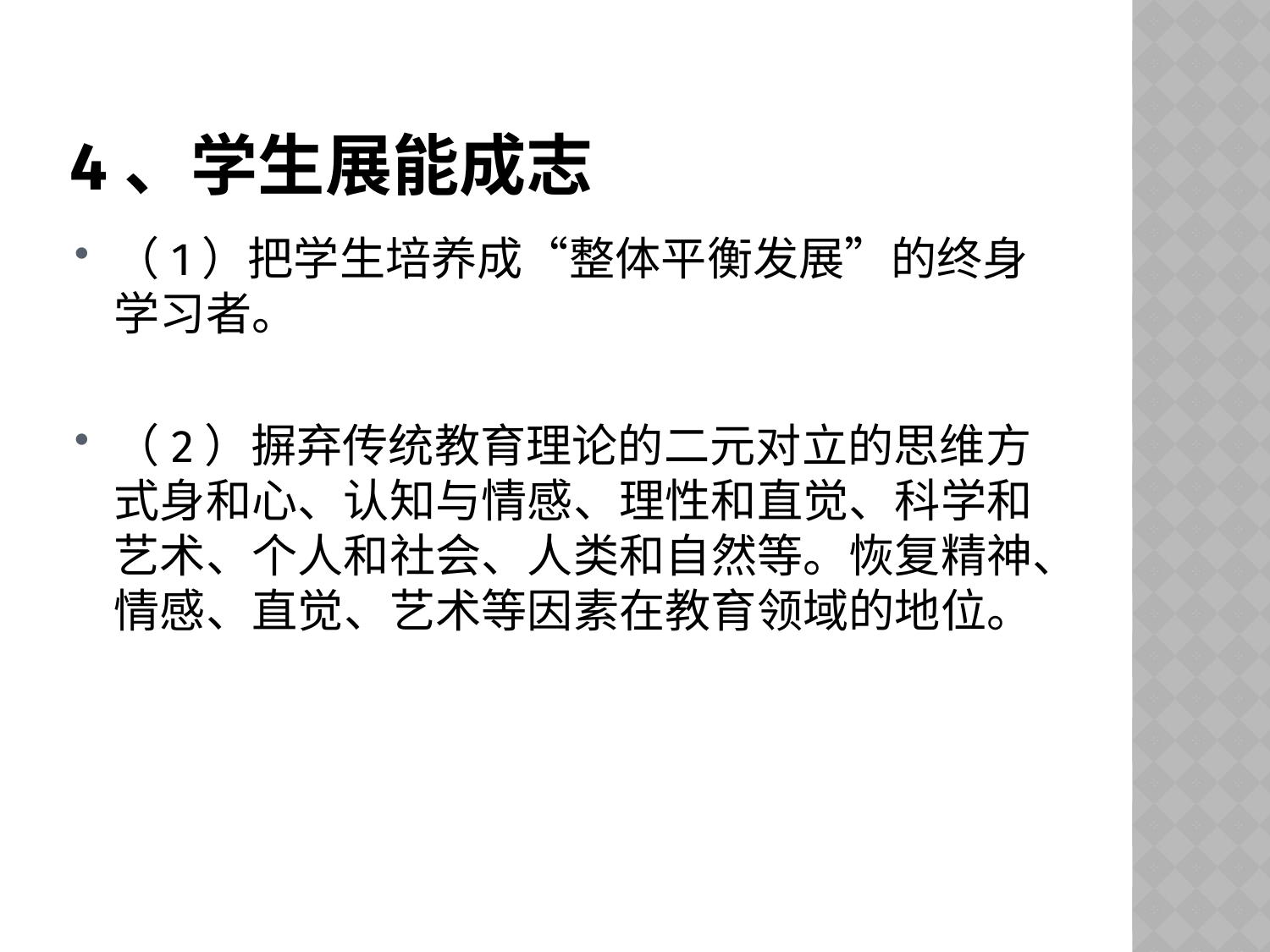

# 4、学生展能成志
（1）把学生培养成“整体平衡发展”的终身学习者。

（2）摒弃传统教育理论的二元对立的思维方式身和心、认知与情感、理性和直觉、科学和艺术、个人和社会、人类和自然等。恢复精神、情感、直觉、艺术等因素在教育领域的地位。